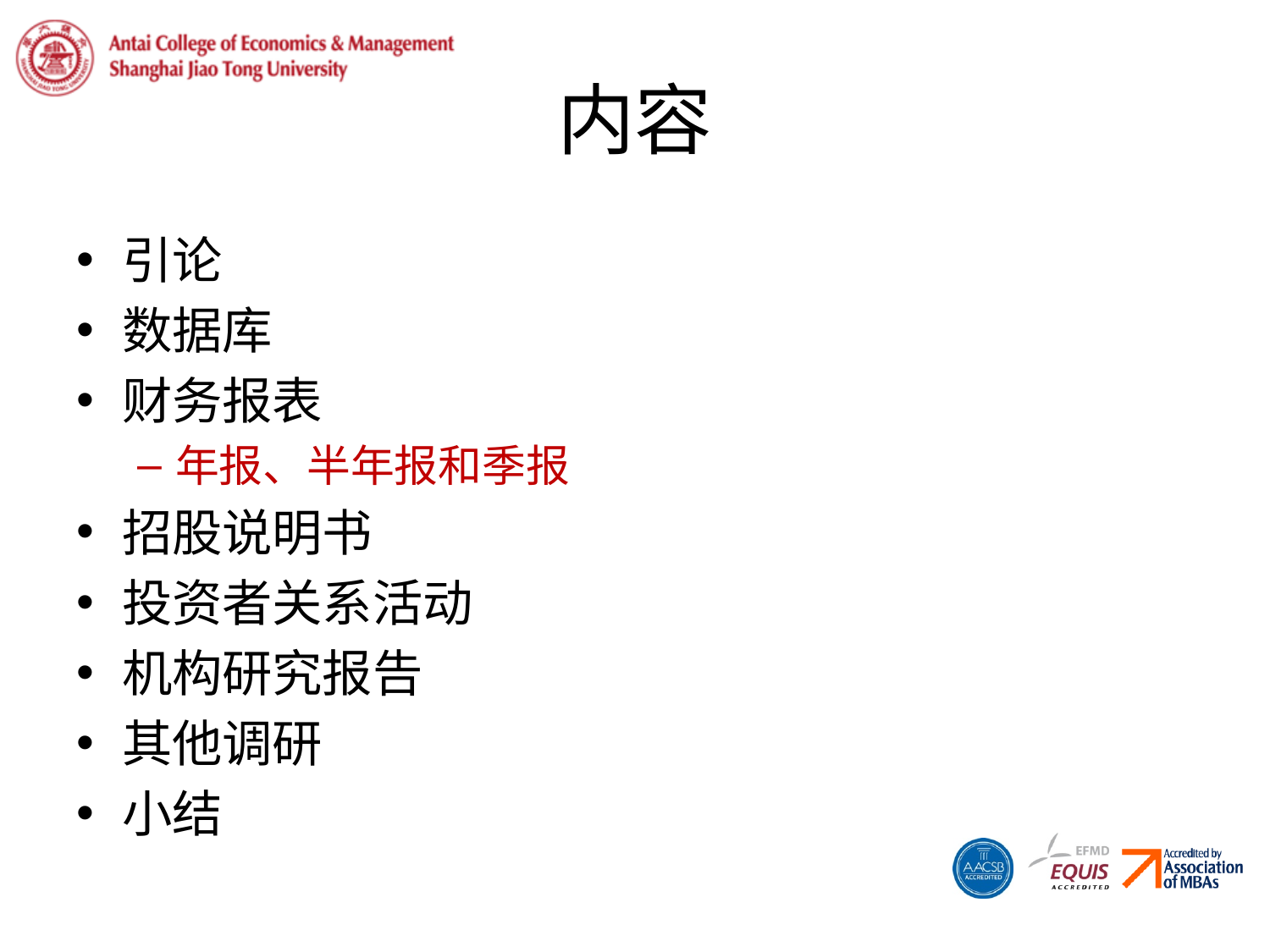

# 内容
引论
数据库
财务报表
年报、半年报和季报
招股说明书
投资者关系活动
机构研究报告
其他调研
小结